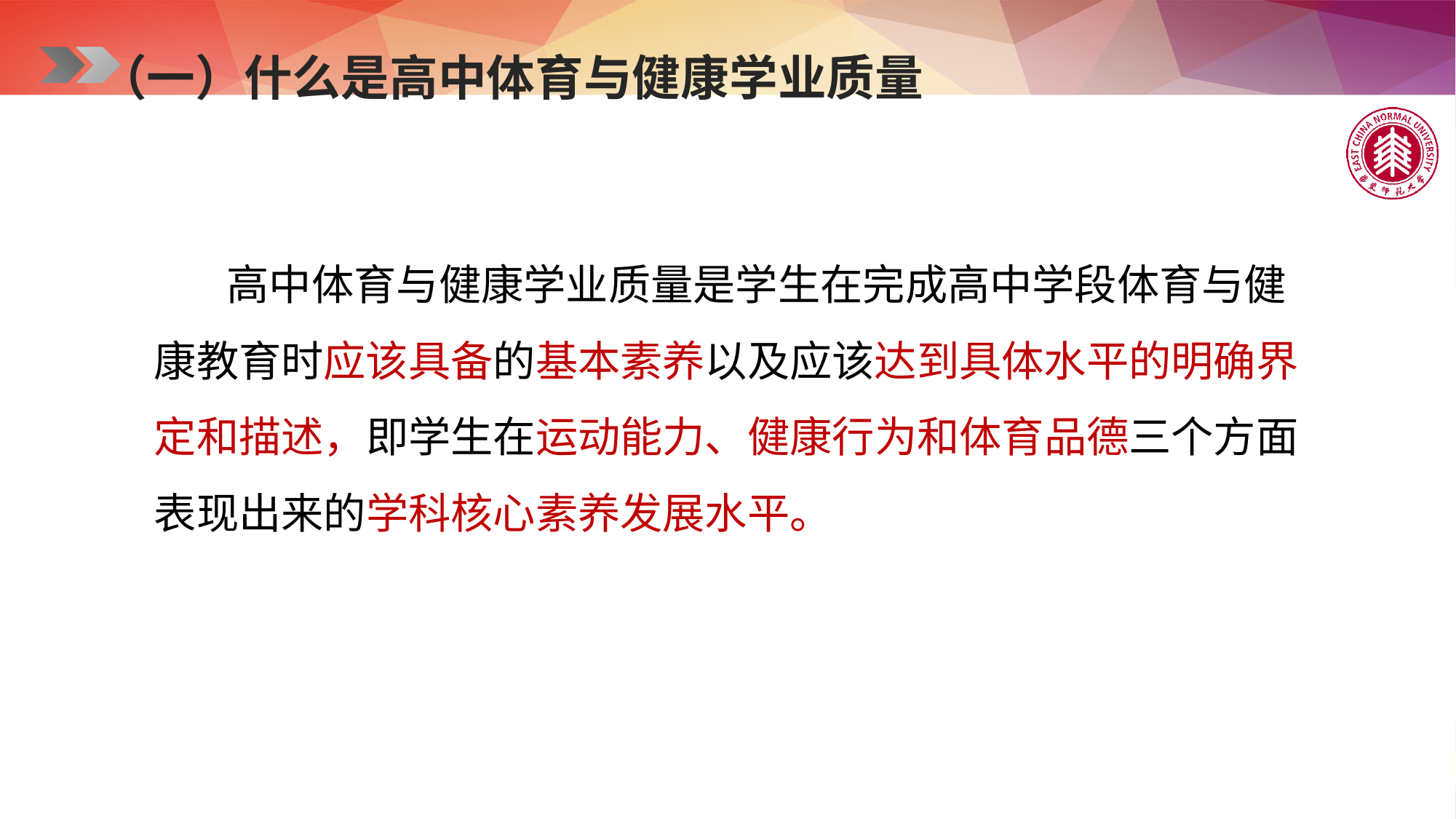

（一）什么是高中体育与健康学业质量
高中体育与健康学业质量是学生在完成高中学段体育与健康教育时应该具备的基本素养以及应该达到具体水平的明确界定和描述，即学生在运动能力、健康行为和体育品德三个方面表现出来的学科核心素养发展水平。